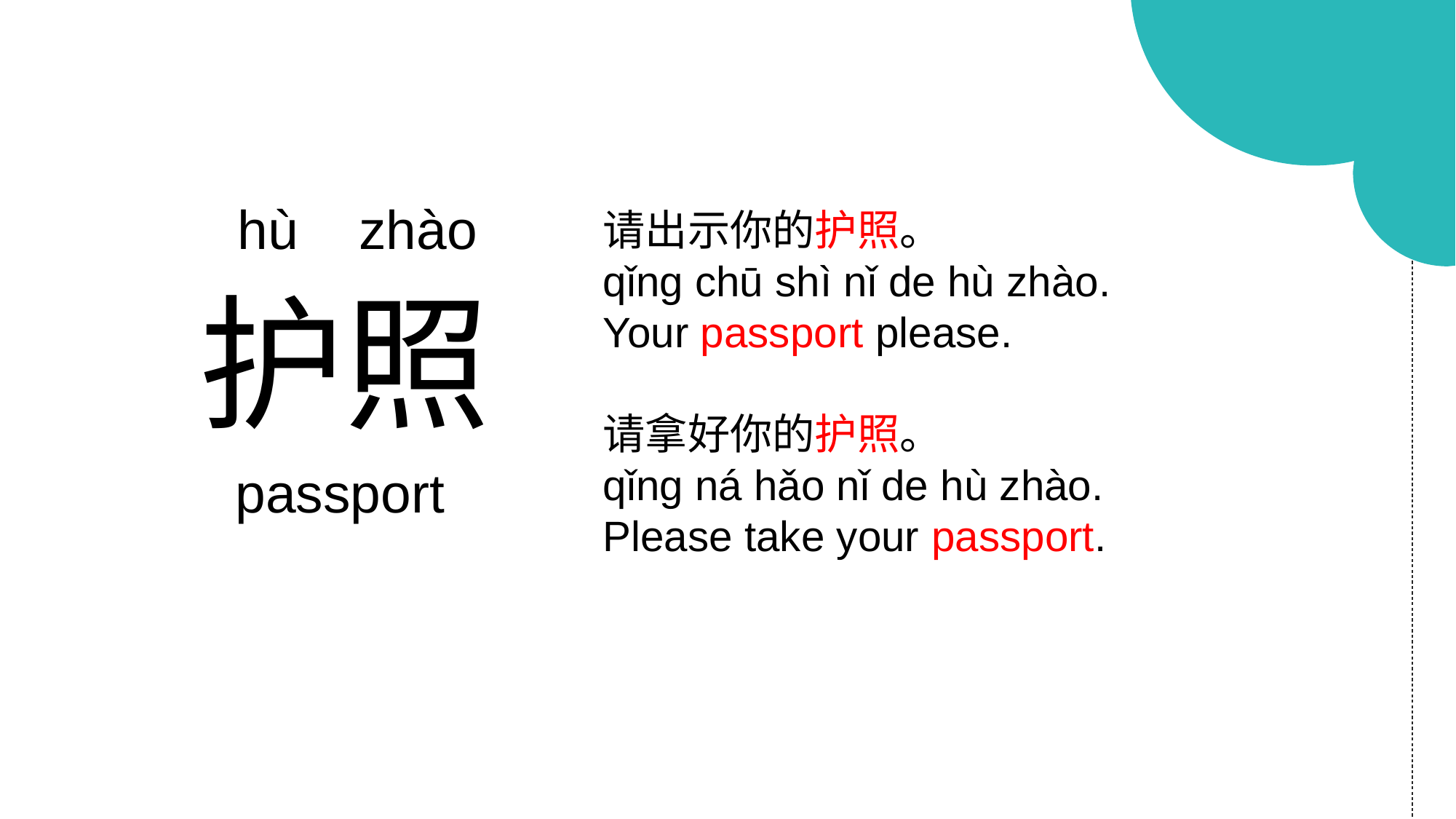

hù    zhào
请出示你的护照。
qǐng chū shì nǐ de hù zhào.
Your passport please.

请拿好你的护照。
qǐng ná hǎo nǐ de hù zhào.
Please take your passport.
护照
        passport